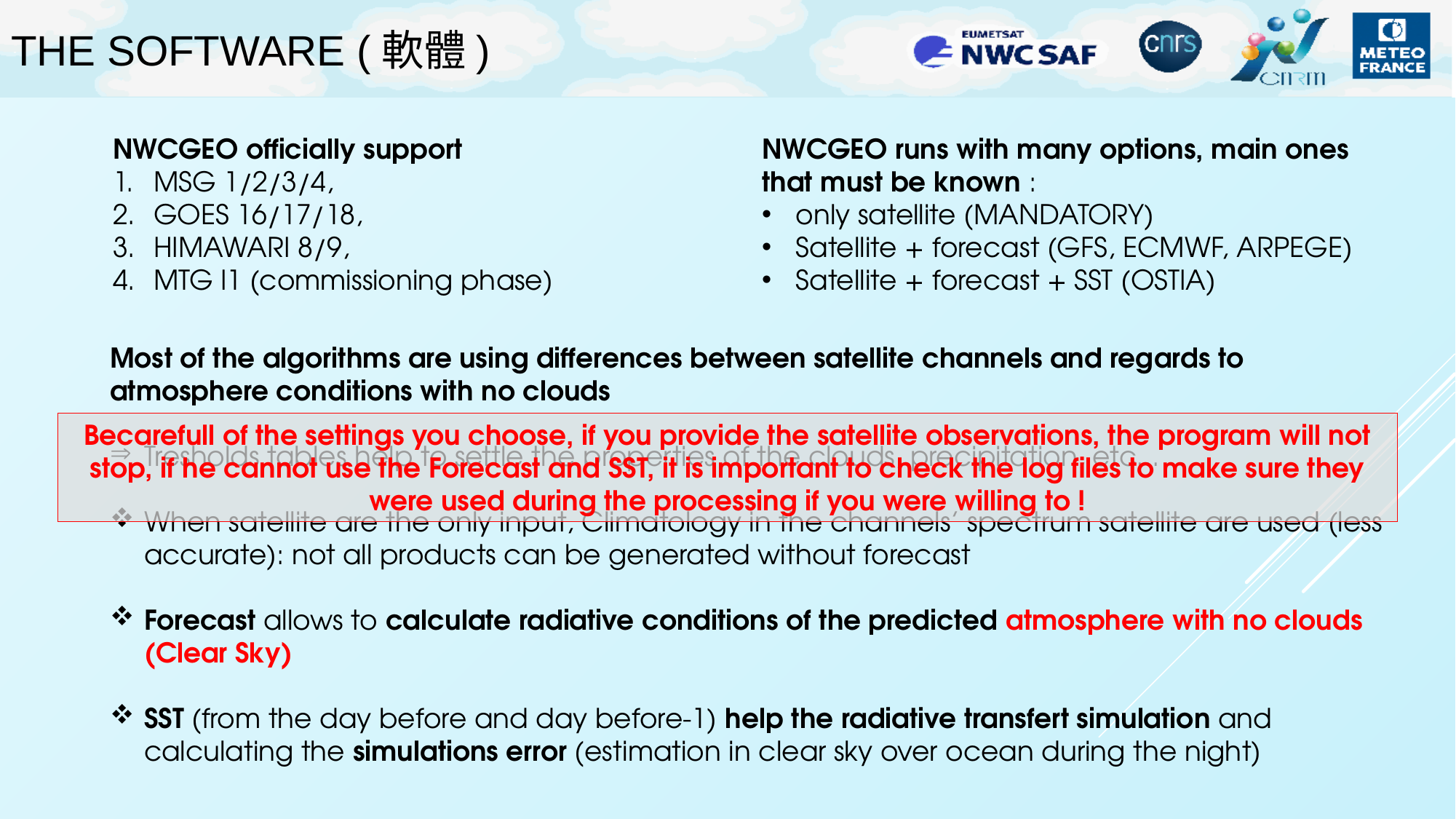

# The software (軟體)
NWCGEO officially support
MSG 1/2/3/4,
GOES 16/17/18,
HIMAWARI 8/9,
MTG I1 (commissioning phase)
NWCGEO runs with many options, main ones that must be known :
only satellite (MANDATORY)
Satellite + forecast (GFS, ECMWF, ARPEGE)
Satellite + forecast + SST (OSTIA)

Most of the algorithms are using differences between satellite channels and regards to atmosphere conditions with no clouds

Tresholds tables help to settle the properties of the clouds, precipitation, etc…

When satellite are the only input, Climatology in the channels’ spectrum satellite are used (less accurate): not all products can be generated without forecast

Forecast allows to calculate radiative conditions of the predicted atmosphere with no clouds (Clear Sky)

SST (from the day before and day before-1) help the radiative transfert simulation and calculating the simulations error (estimation in clear sky over ocean during the night)
Becarefull of the settings you choose, if you provide the satellite observations, the program will not stop, if he cannot use the Forecast and SST, it is important to check the log files to make sure they were used during the processing if you were willing to !